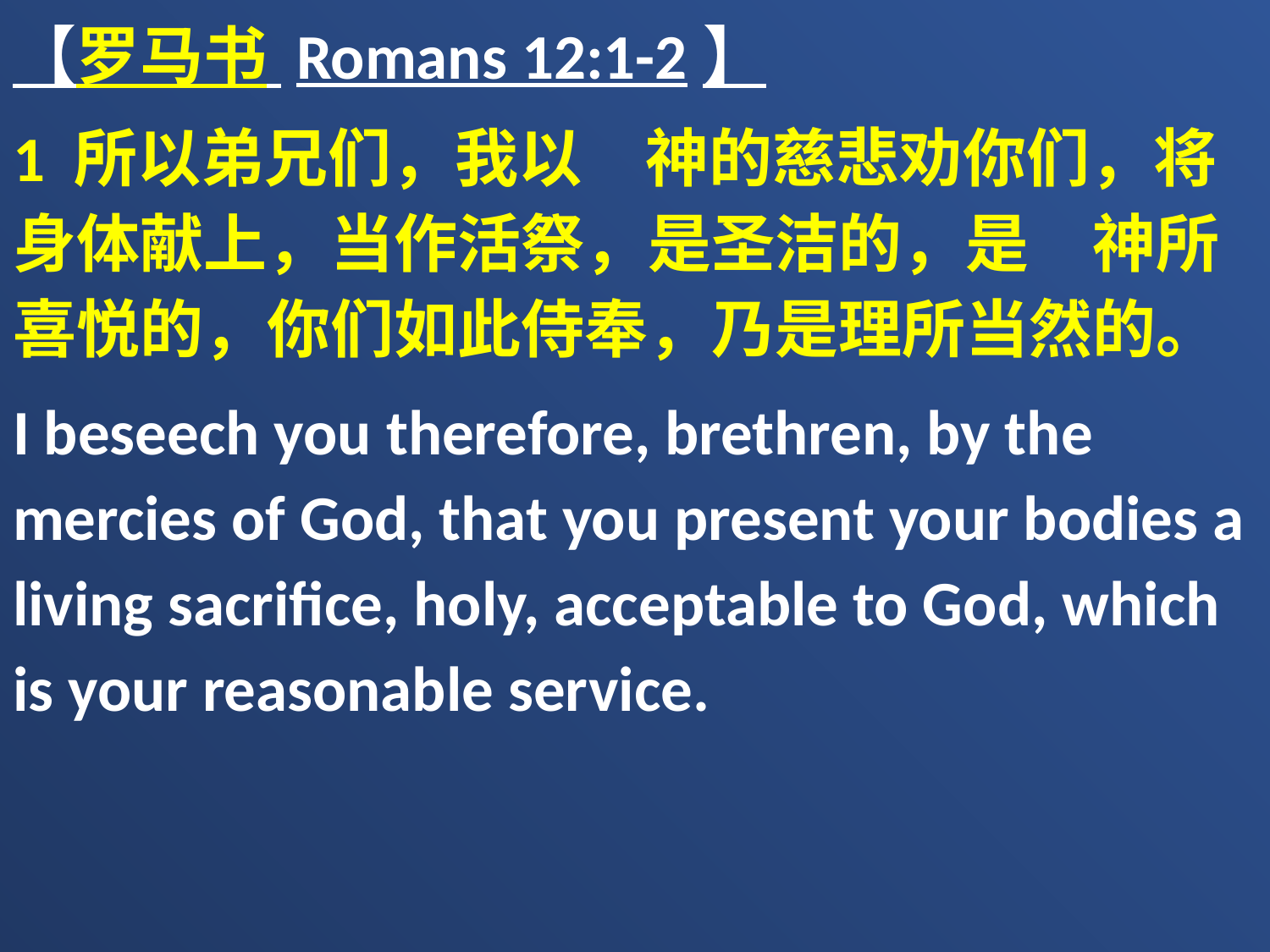

【罗马书 Romans 12:1-2】
1 所以弟兄们，我以　神的慈悲劝你们，将身体献上，当作活祭，是圣洁的，是　神所喜悦的，你们如此侍奉，乃是理所当然的。
I beseech you therefore, brethren, by the mercies of God, that you present your bodies a living sacrifice, holy, acceptable to God, which is your reasonable service.